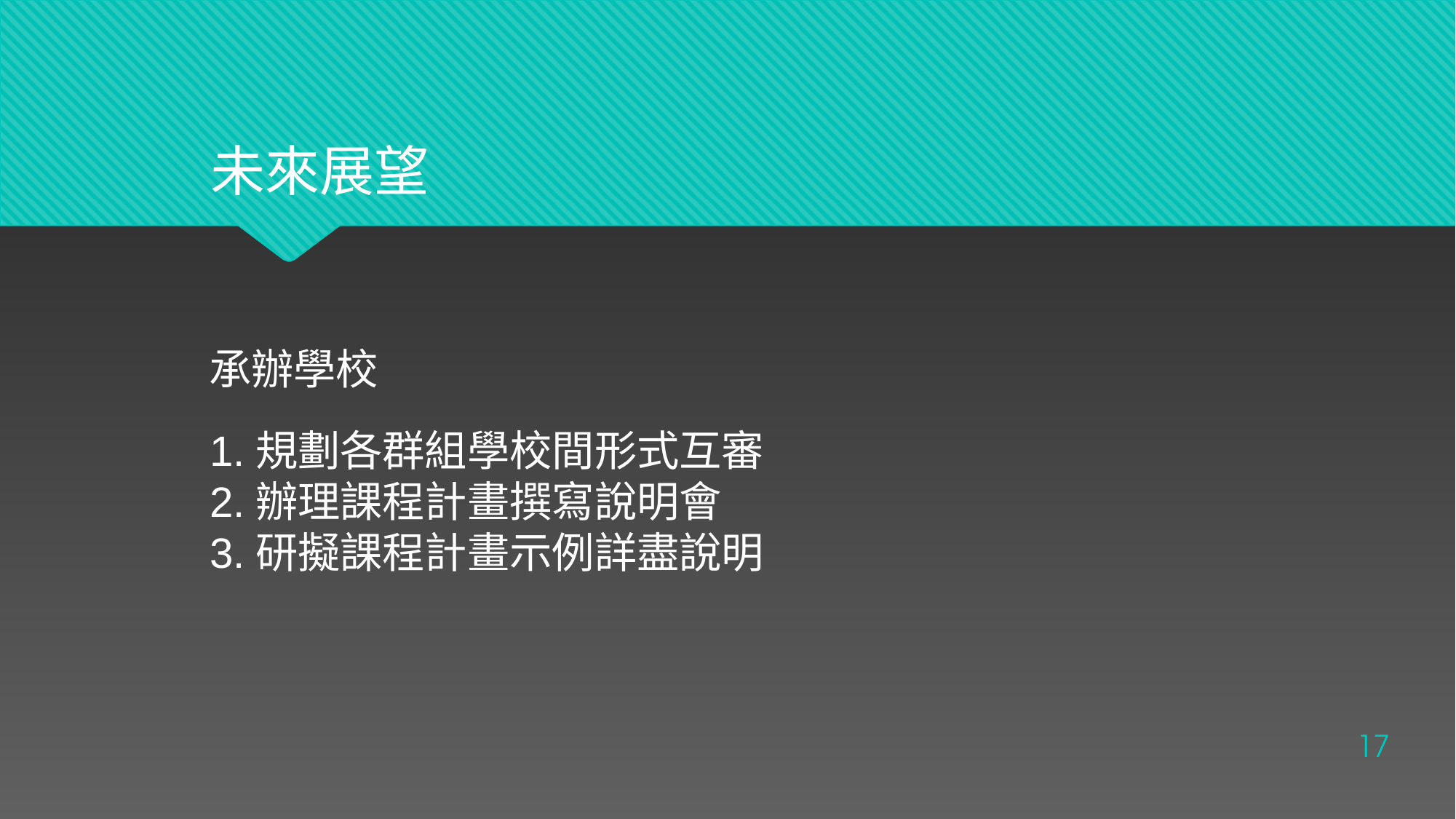

未來展望
承辦學校
1.規劃各群組學校間形式互審
2.辦理課程計畫撰寫說明會
3.研擬課程計畫示例詳盡說明
17